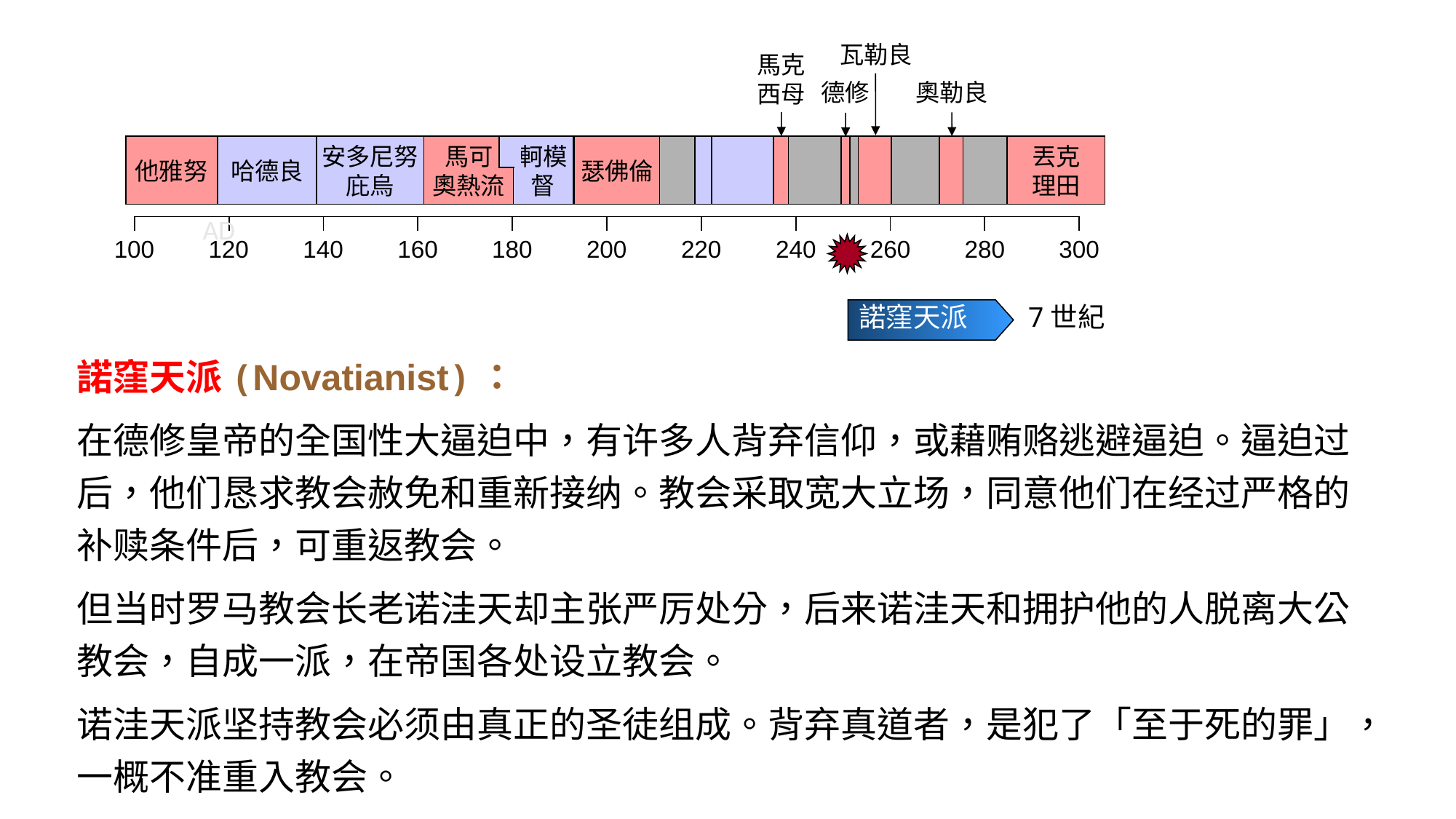

瓦勒良
馬克
西母
奧勒良
德修

他雅努
哈德良
安多尼努
庇烏
馬可
奧熱流
軻模
督

瑟佛倫

丟克
理田

AD
|  |  |  |  |  |  |  |  |  |  |
| --- | --- | --- | --- | --- | --- | --- | --- | --- | --- |
| 100 | 120 | 140 | 160 | 180 | 200 | 220 | 240 | 260 | 280 | 300 |
| --- | --- | --- | --- | --- | --- | --- | --- | --- | --- | --- |

7世紀
諾窪天派
諾窪天派(Novatianist)：
在德修皇帝的全国性大逼迫中，有许多人背弃信仰，或藉贿赂逃避逼迫。逼迫过后，他们恳求教会赦免和重新接纳。教会采取宽大立场，同意他们在经过严格的补赎条件后，可重返教会。
但当时罗马教会长老诺洼天却主张严厉处分，后来诺洼天和拥护他的人脱离大公教会，自成一派，在帝国各处设立教会。
诺洼天派坚持教会必须由真正的圣徒组成。背弃真道者，是犯了「至于死的罪」，一概不准重入教会。